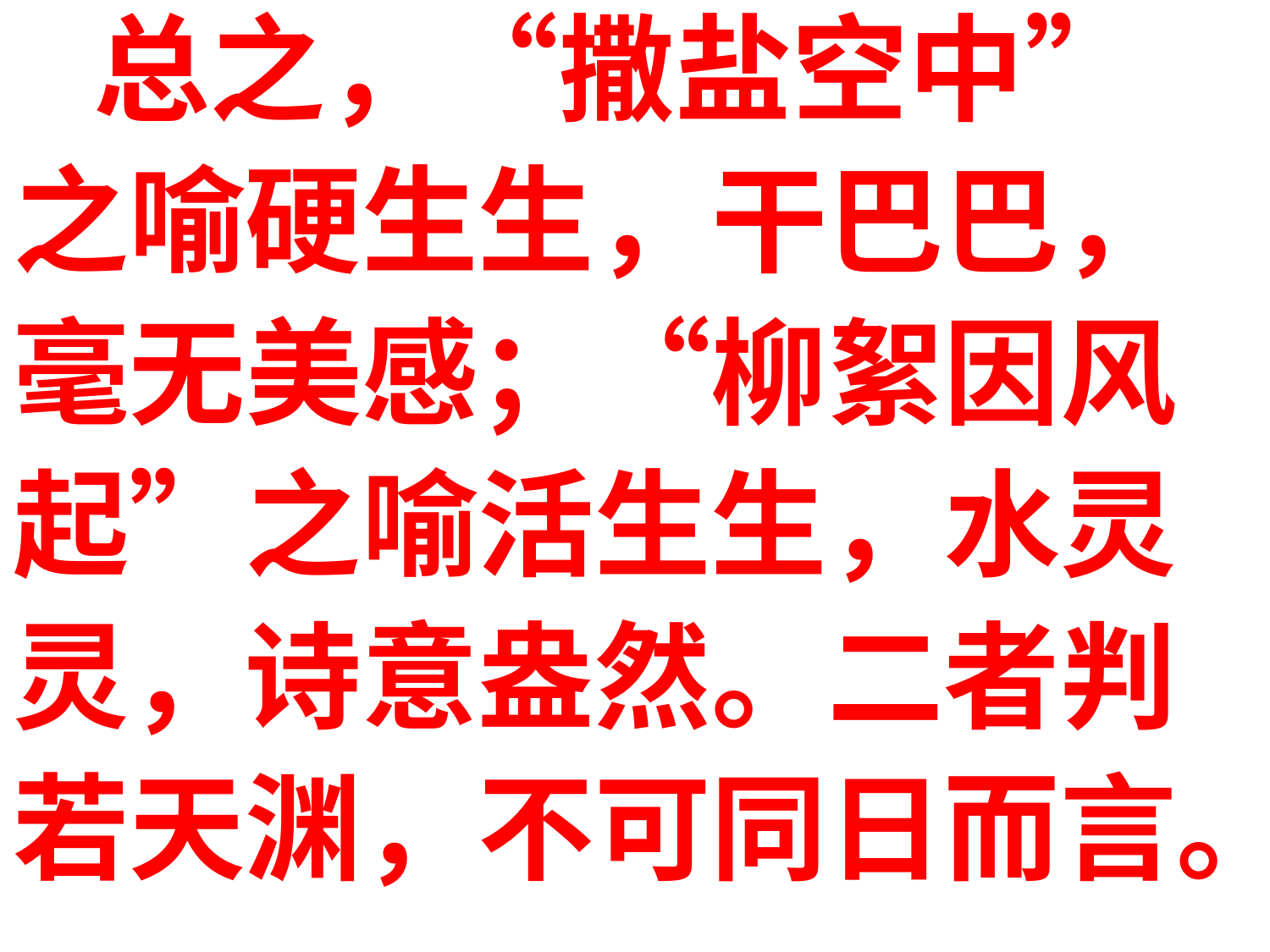

总之，“撒盐空中”
之喻硬生生，干巴巴，
毫无美感；“柳絮因风
起”之喻活生生，水灵
灵，诗意盎然。二者判
若天渊，不可同日而言。